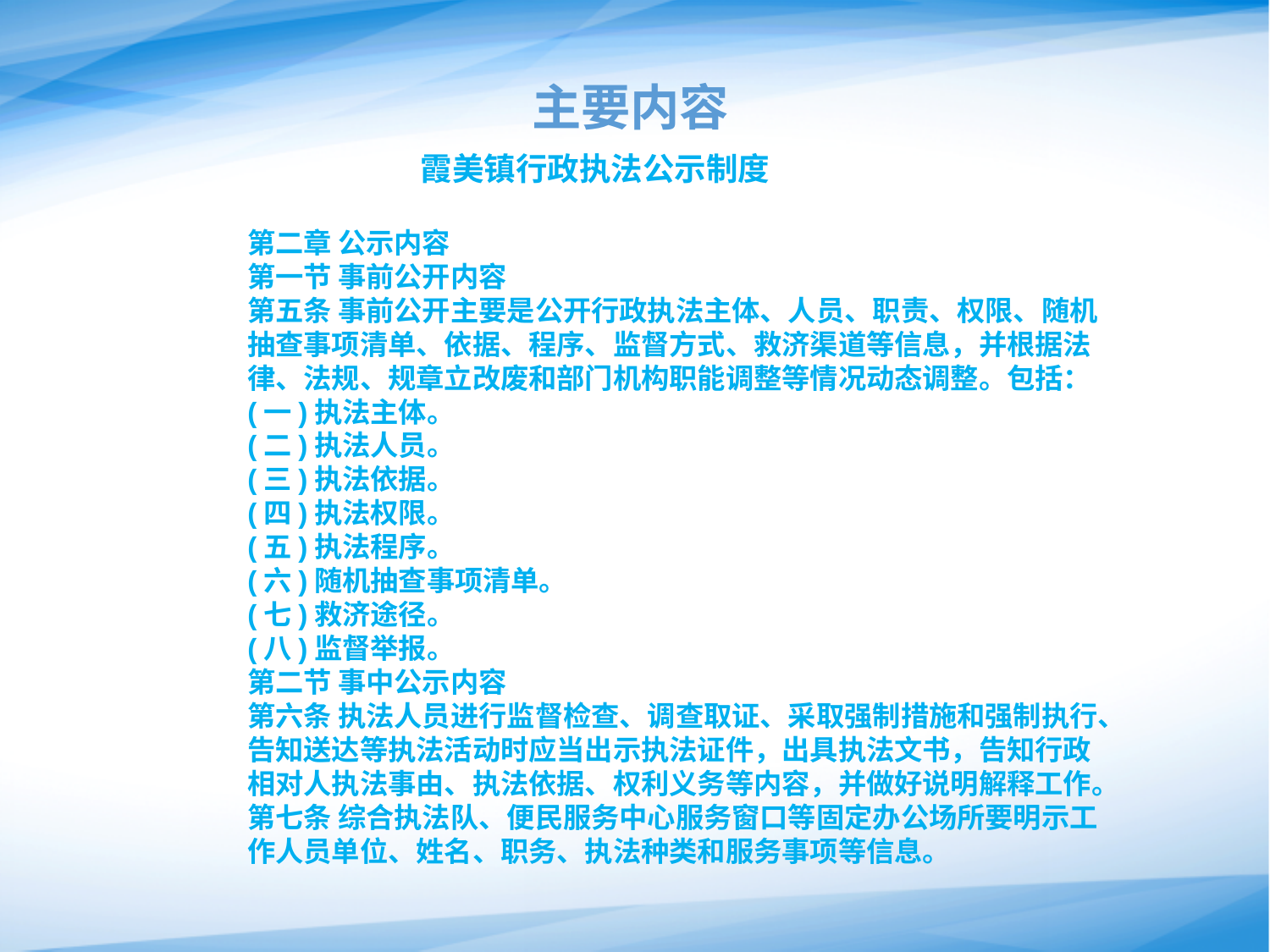

# 主要内容
                       霞美镇行政执法公示制度

第二章 公示内容
第一节 事前公开内容
第五条 事前公开主要是公开行政执法主体、人员、职责、权限、随机抽查事项清单、依据、程序、监督方式、救济渠道等信息，并根据法律、法规、规章立改废和部门机构职能调整等情况动态调整。包括：
(一)执法主体。
(二)执法人员。
(三)执法依据。
(四)执法权限。
(五)执法程序。
(六)随机抽查事项清单。
(七)救济途径。
(八)监督举报。
第二节 事中公示内容
第六条 执法人员进行监督检查、调查取证、采取强制措施和强制执行、告知送达等执法活动时应当出示执法证件，出具执法文书，告知行政相对人执法事由、执法依据、权利义务等内容，并做好说明解释工作。
第七条 综合执法队、便民服务中心服务窗口等固定办公场所要明示工作人员单位、姓名、职务、执法种类和服务事项等信息。